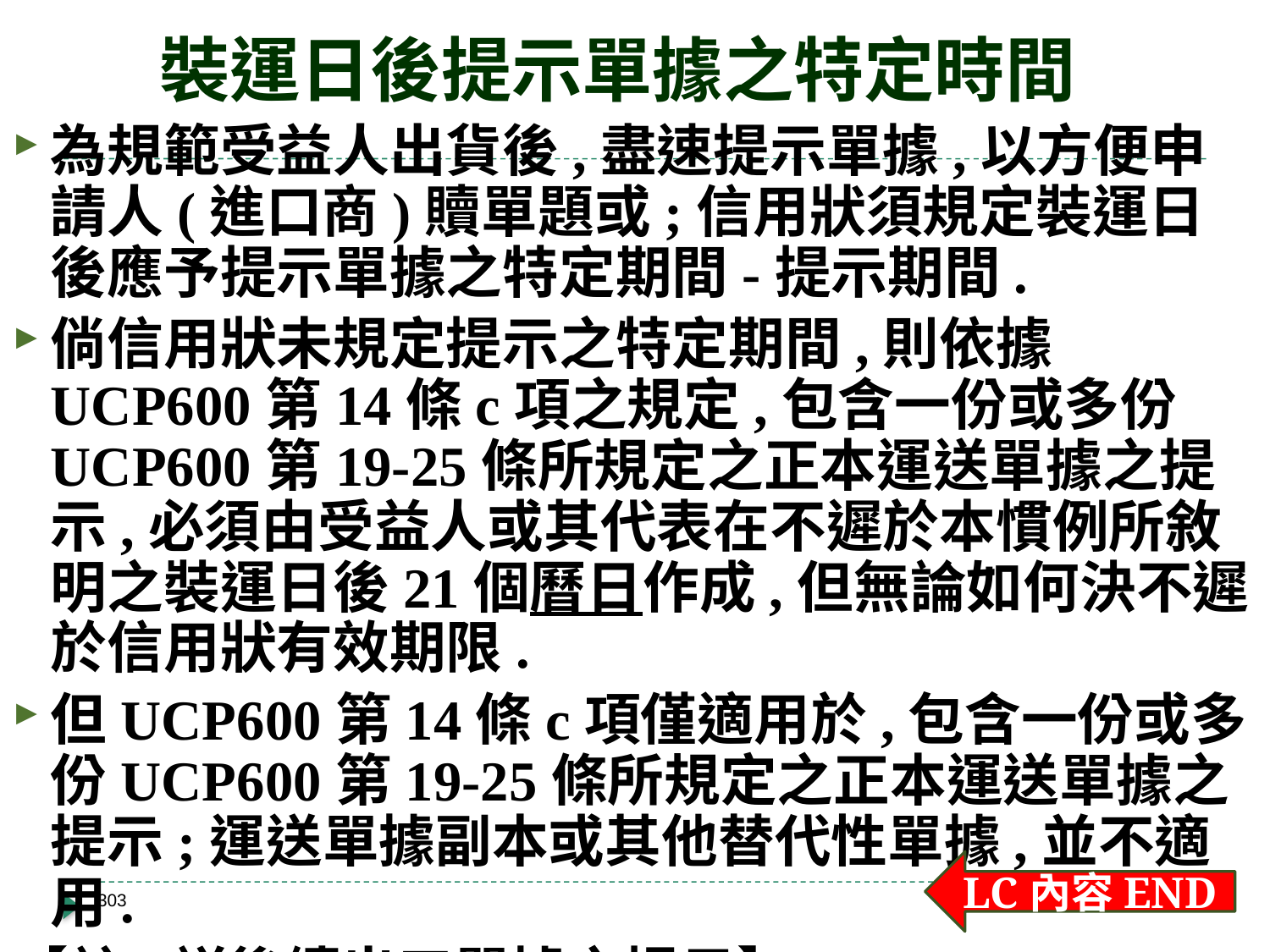

# 裝運日後提示單據之特定時間
為規範受益人出貨後,盡速提示單據,以方便申請人(進口商)贖單題或;信用狀須規定裝運日後應予提示單據之特定期間-提示期間.
倘信用狀未規定提示之特定期間,則依據UCP600第14條c項之規定,包含一份或多份UCP600第19-25條所規定之正本運送單據之提示,必須由受益人或其代表在不遲於本慣例所敘明之裝運日後21個曆日作成,但無論如何決不遲於信用狀有效期限.
但UCP600第14條c項僅適用於,包含一份或多份UCP600第19-25條所規定之正本運送單據之提示;運送單據副本或其他替代性單據,並不適用.
【註:詳後續出口單據之提示】
LC內容END
303